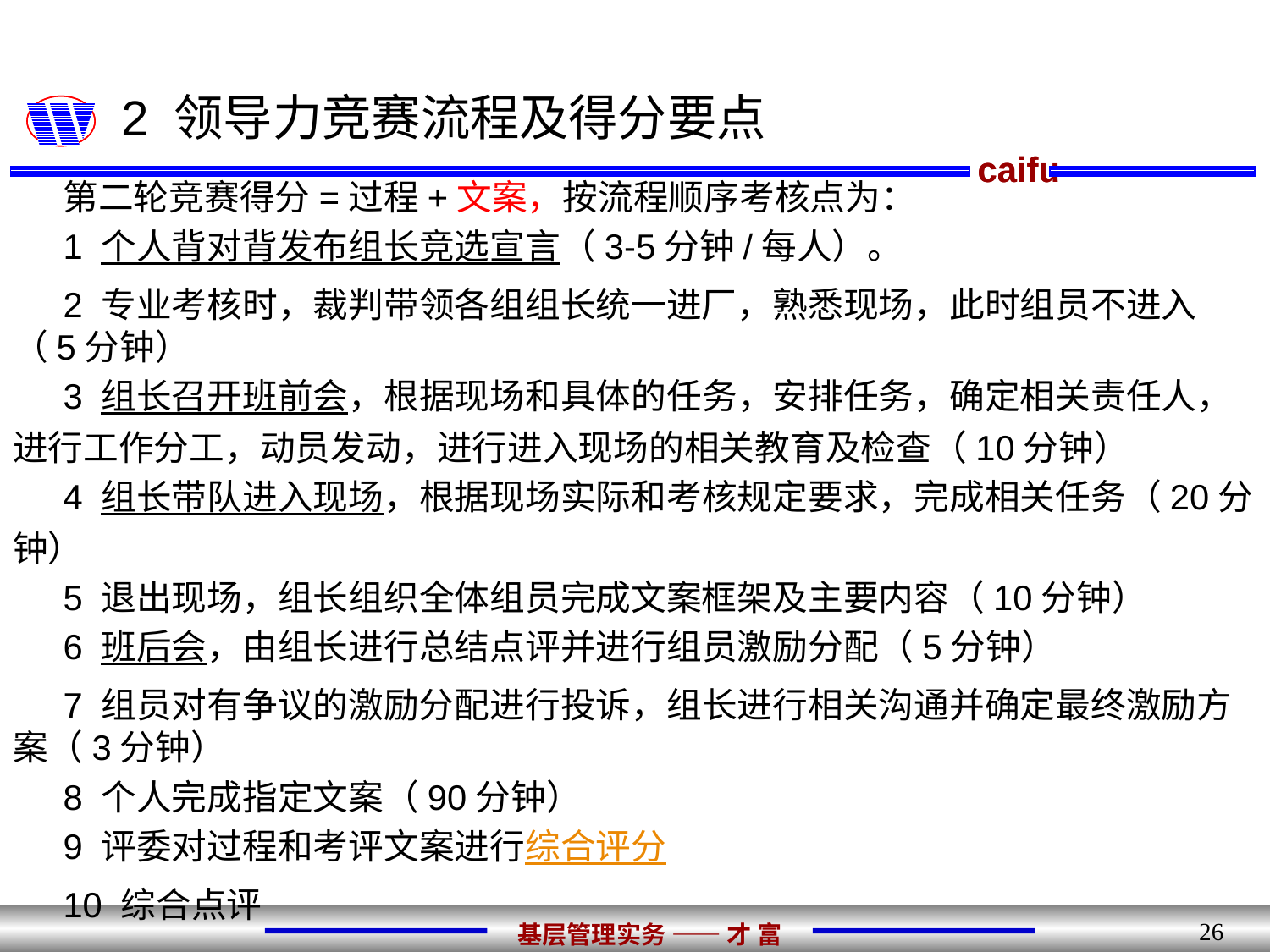

# 2 领导力竞赛流程及得分要点
第二轮竞赛得分=过程+文案，按流程顺序考核点为：
1 个人背对背发布组长竞选宣言（3-5分钟/每人）。
2 专业考核时，裁判带领各组组长统一进厂，熟悉现场，此时组员不进入（5分钟）
3 组长召开班前会，根据现场和具体的任务，安排任务，确定相关责任人，进行工作分工，动员发动，进行进入现场的相关教育及检查（10分钟）
4 组长带队进入现场，根据现场实际和考核规定要求，完成相关任务（20分钟）
5 退出现场，组长组织全体组员完成文案框架及主要内容（10分钟）
6 班后会，由组长进行总结点评并进行组员激励分配（5分钟）
7 组员对有争议的激励分配进行投诉，组长进行相关沟通并确定最终激励方案（3分钟）
8 个人完成指定文案（90分钟）
9 评委对过程和考评文案进行综合评分
10 综合点评